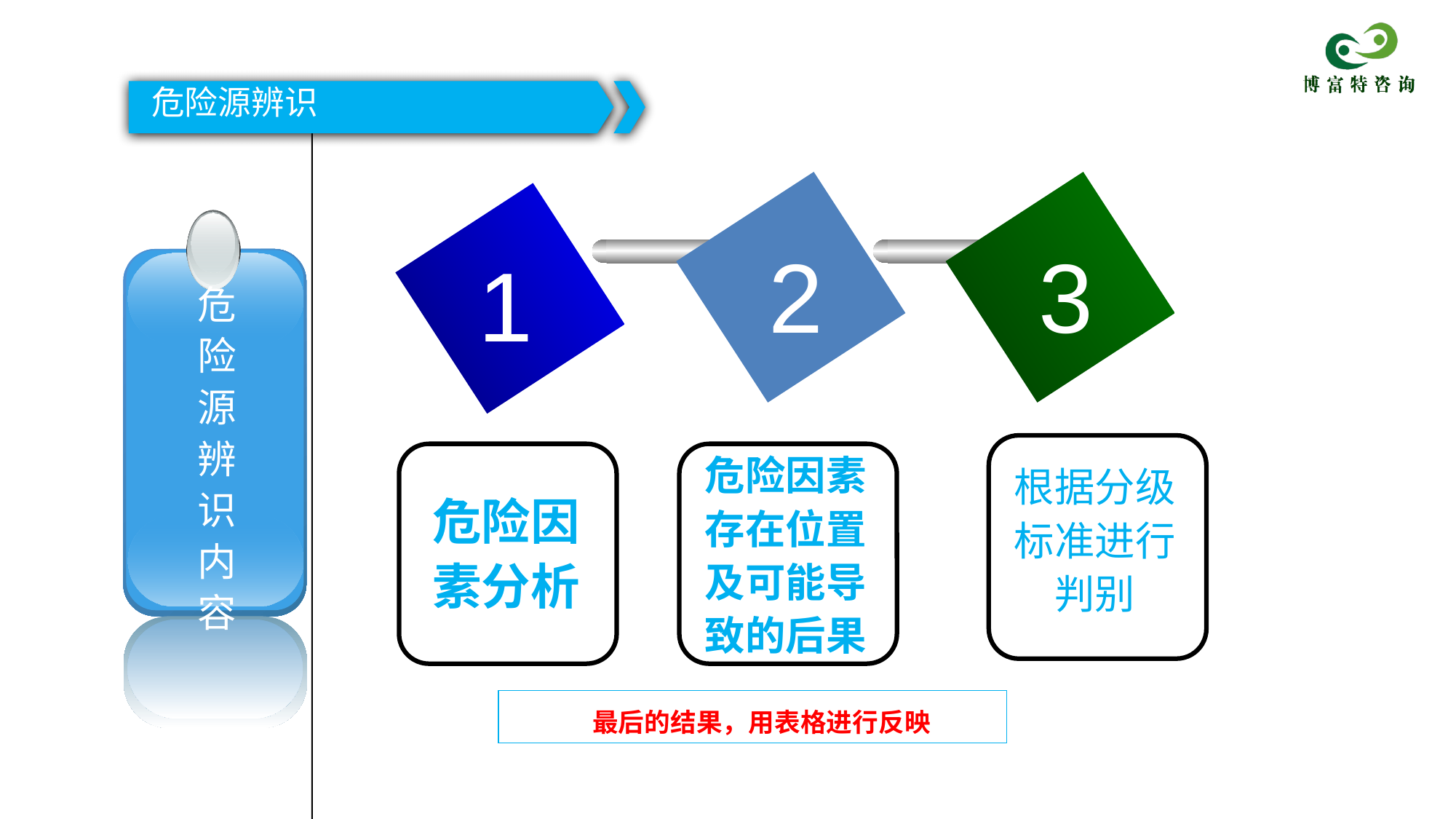

危险源辨识

危
险
源
辨
识
内
容

2
3
1

危险因素存在位置及可能导致的后果

根据分级标准进行判别
危险因素分析
  最后的结果，用表格进行反映